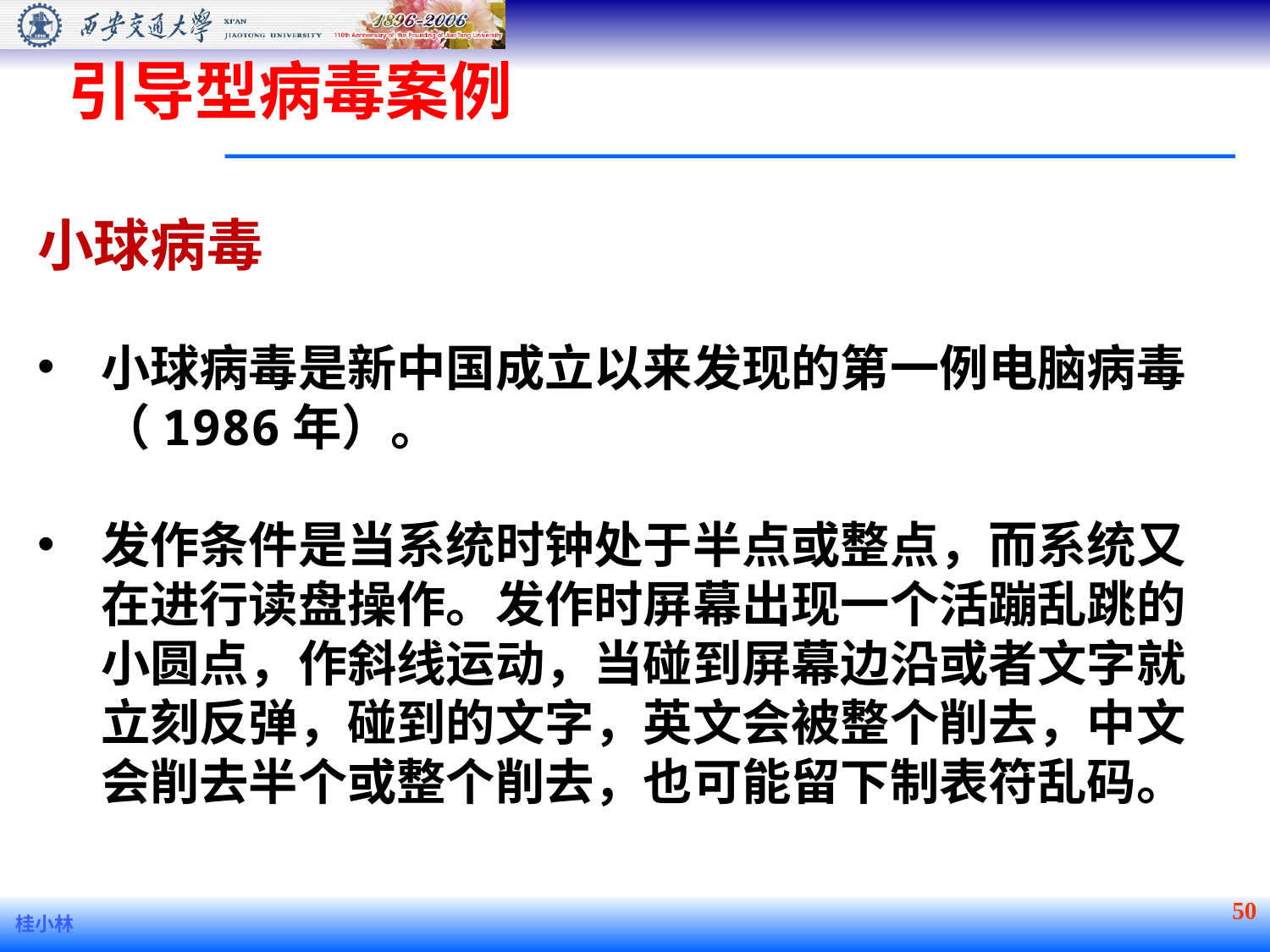

引导型病毒案例

小球病毒

小球病毒是新中国成立以来发现的第一例电脑病毒（1986年）。

发作条件是当系统时钟处于半点或整点，而系统又在进行读盘操作。发作时屏幕出现一个活蹦乱跳的小圆点，作斜线运动，当碰到屏幕边沿或者文字就立刻反弹，碰到的文字，英文会被整个削去，中文会削去半个或整个削去，也可能留下制表符乱码。

50
桂小林